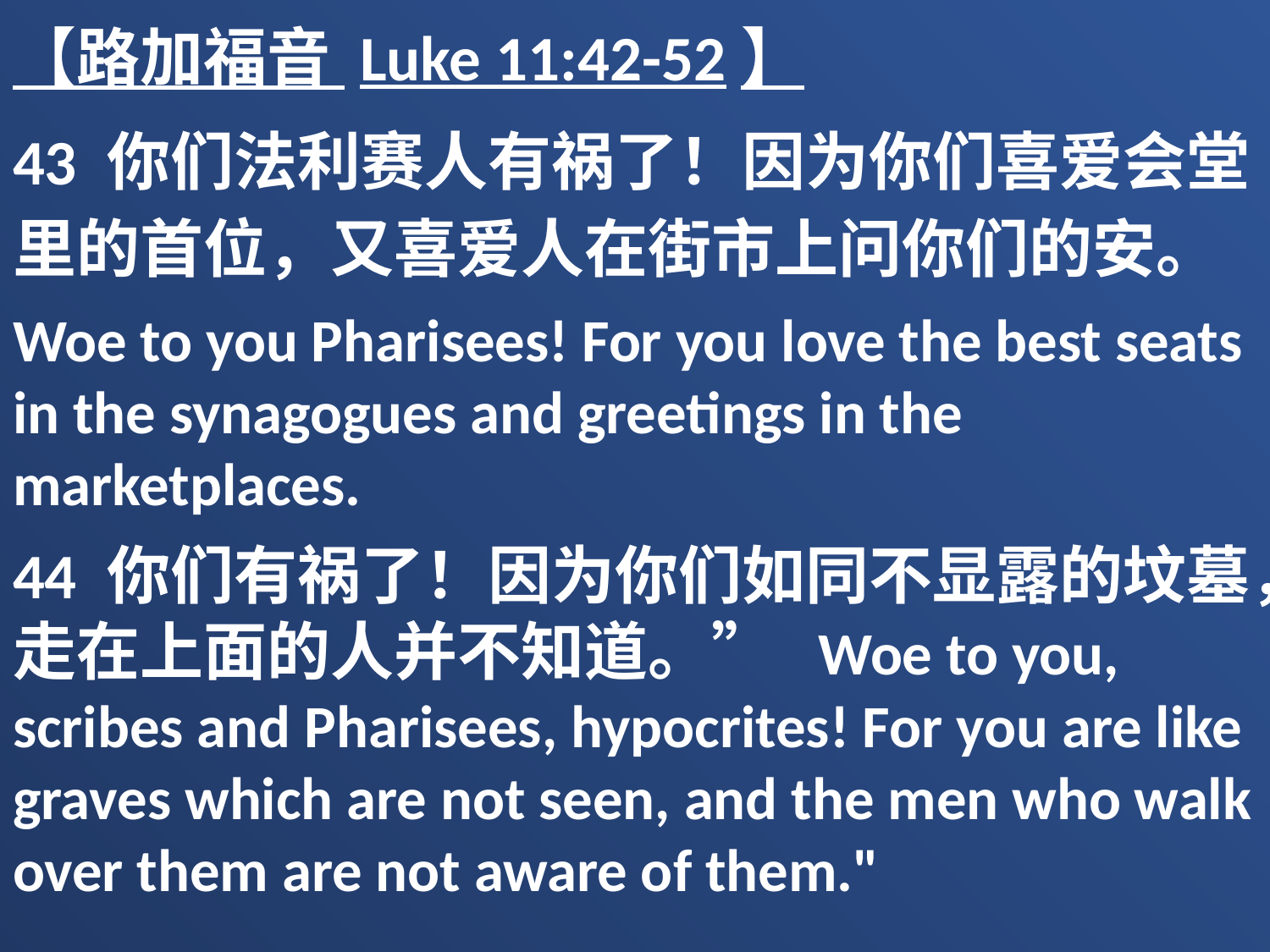

【路加福音 Luke 11:42-52】
43 你们法利赛人有祸了！因为你们喜爱会堂里的首位，又喜爱人在街市上问你们的安。
Woe to you Pharisees! For you love the best seats in the synagogues and greetings in the marketplaces.
44 你们有祸了！因为你们如同不显露的坟墓，走在上面的人并不知道。”  Woe to you, scribes and Pharisees, hypocrites! For you are like graves which are not seen, and the men who walk over them are not aware of them."